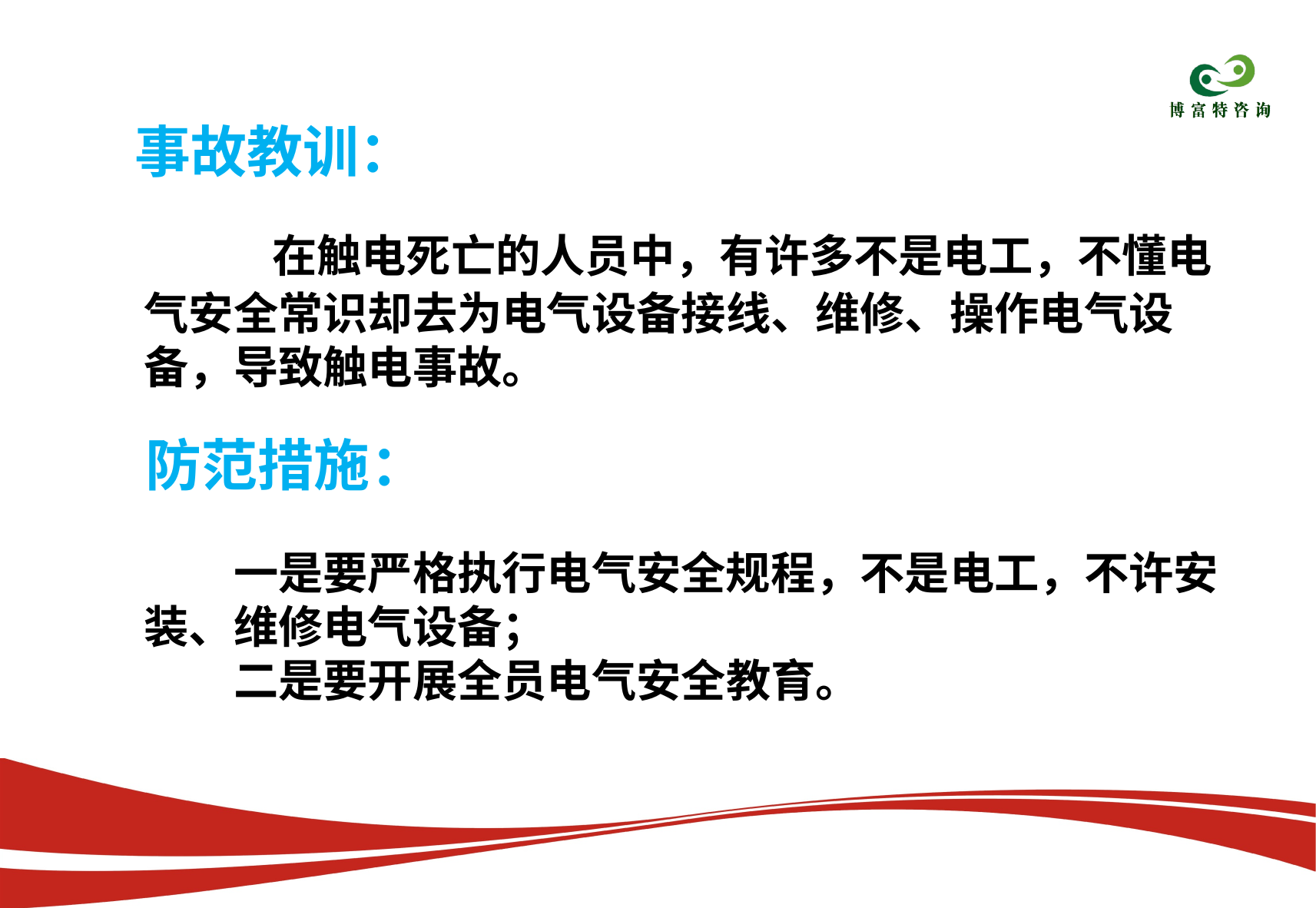

66
事故教训：
　　在触电死亡的人员中，有许多不是电工，不懂电气安全常识却去为电气设备接线、维修、操作电气设备，导致触电事故。
防范措施：
　　一是要严格执行电气安全规程，不是电工，不许安装、维修电气设备；
　　二是要开展全员电气安全教育。